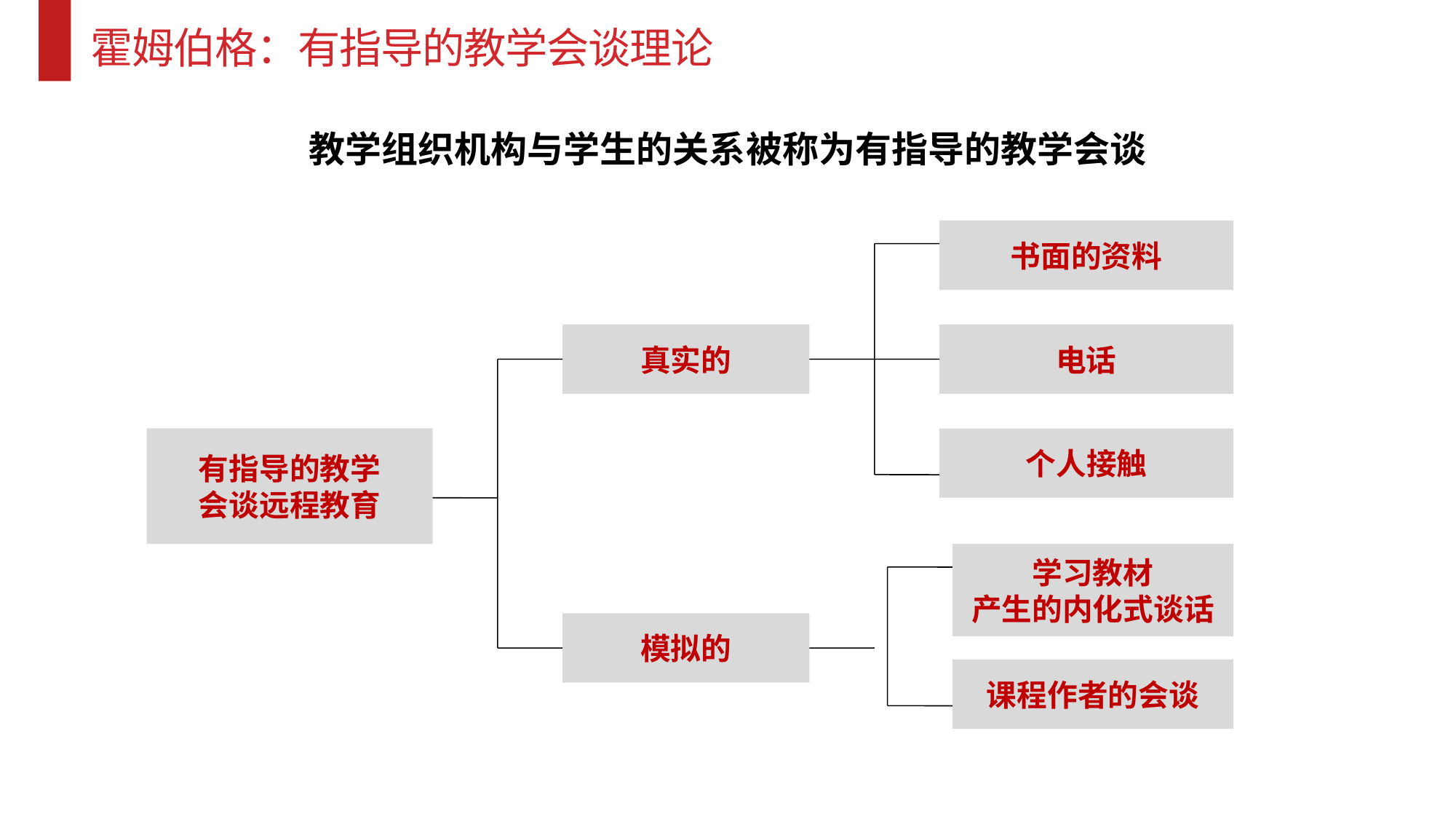

霍姆伯格：有指导的教学会谈理论
教学组织机构与学生的关系被称为有指导的教学会谈
书面的资料

真实的
电话

有指导的教学
会谈远程教育
个人接触

学习教材
产生的内化式谈话

模拟的

课程作者的会谈